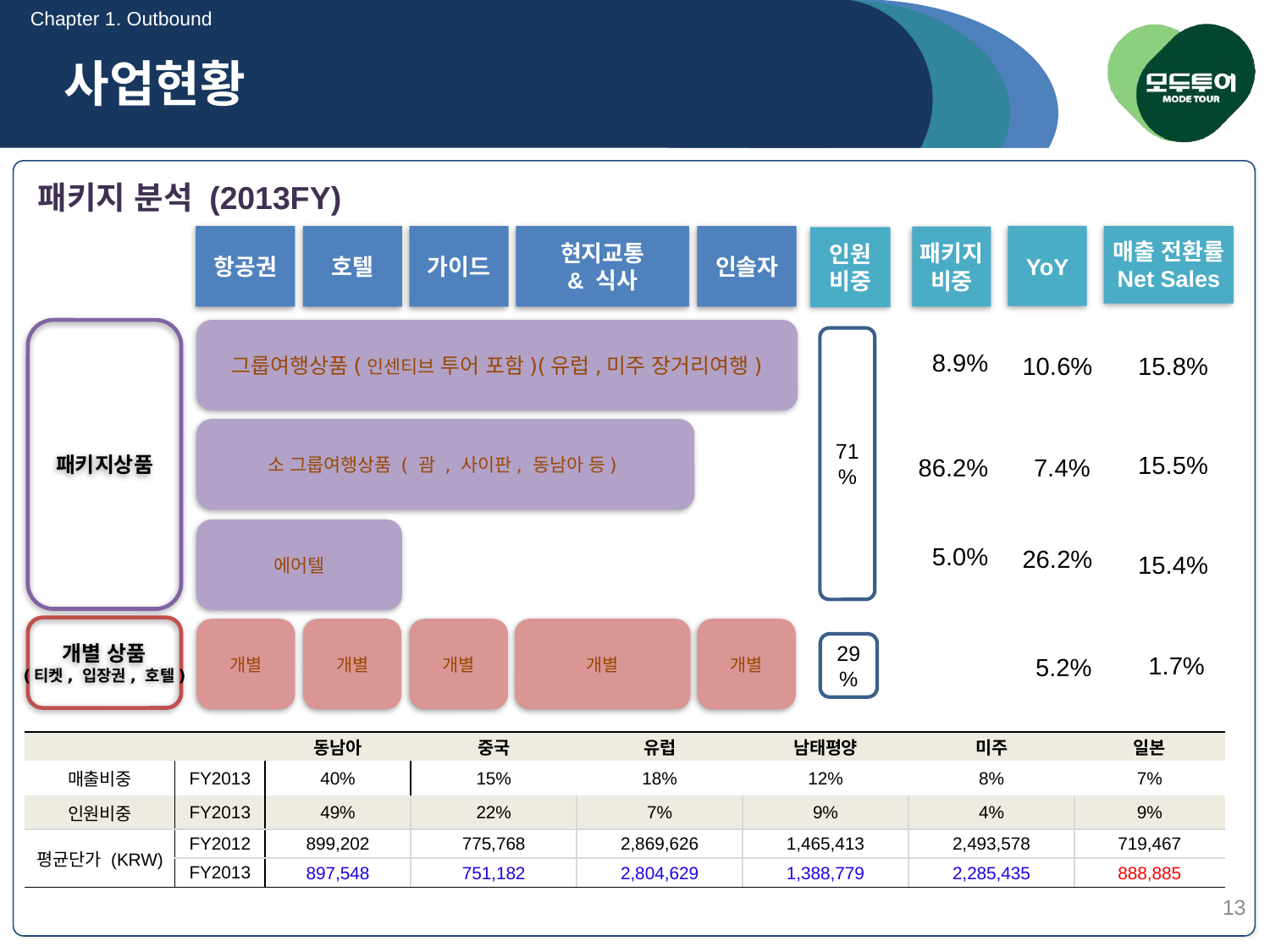

Chapter 1. Outbound
사업현황
패키지 분석 (2013FY)
YoY
항공권
호텔
가이드
현지교통
& 식사
인솔자
매출 전환률
Net Sales
패키지
비중
인원
비중
패키지상품
그룹여행상품(인센티브 투어 포함)(유럽,미주 장거리여행)
71%
8.9%
15.8%
10.6%
소 그룹여행상품 ( 괌 , 사이판, 동남아 등)
15.5%
7.4%
86.2%
에어텔
5.0%
26.2%
15.4%
개별 상품
(티켓, 입장권, 호텔)
개별
개별
개별
개별
개별
29%
 1.7%
5.2%
|  |  | 동남아 | 중국 | 유럽 | 남태평양 | 미주 | 일본 |
| --- | --- | --- | --- | --- | --- | --- | --- |
| 매출비중 | FY2013 | 40% | 15% | 18% | 12% | 8% | 7% |
| 인원비중 | FY2013 | 49% | 22% | 7% | 9% | 4% | 9% |
| 평균단가 (KRW) | FY2012 | 899,202 | 775,768 | 2,869,626 | 1,465,413 | 2,493,578 | 719,467 |
|  | FY2013 | 897,548 | 751,182 | 2,804,629 | 1,388,779 | 2,285,435 | 888,885 |
13